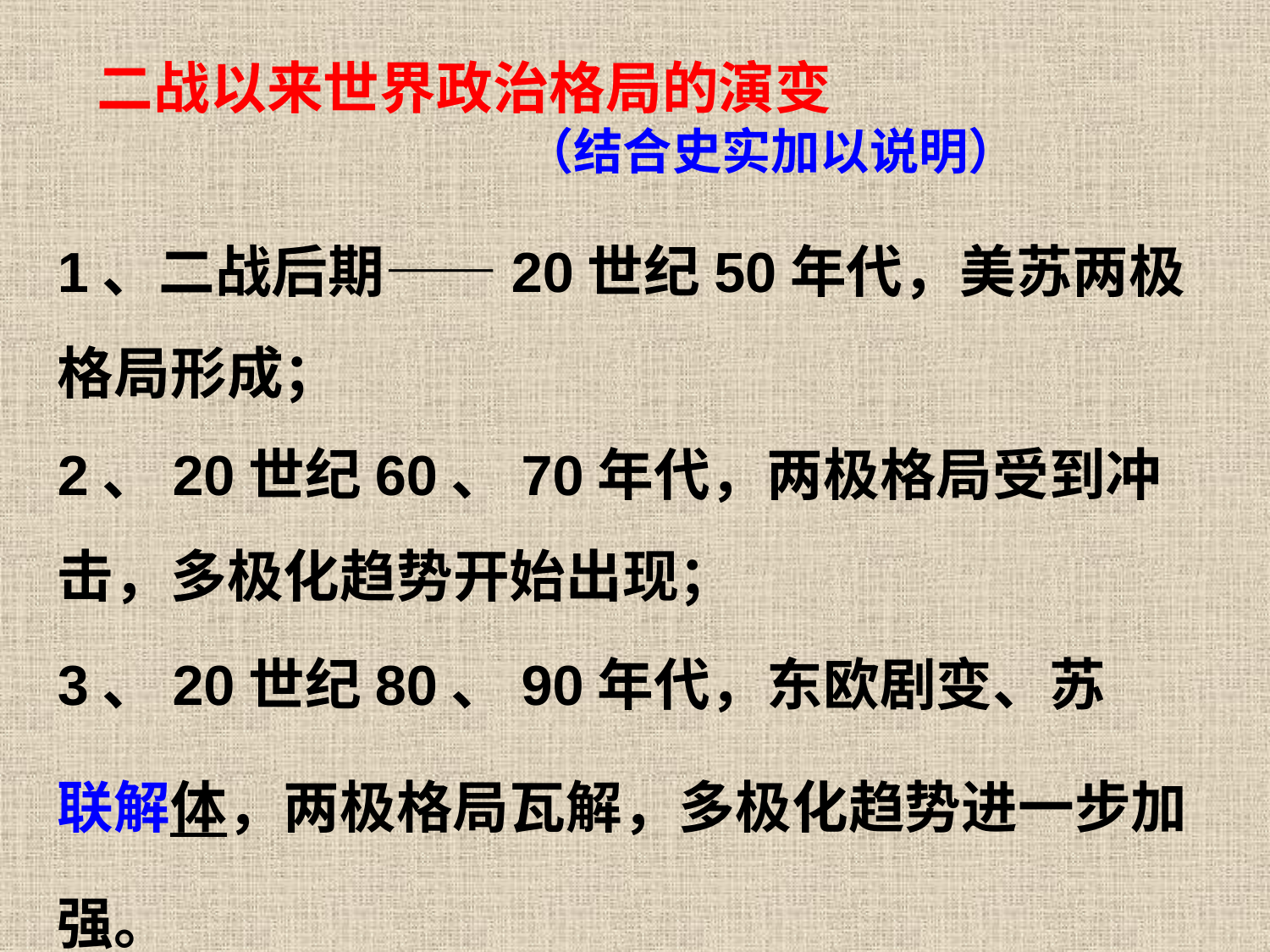

二战以来世界政治格局的演变
                                     （结合史实加以说明）
1、二战后期——20世纪50年代，美苏两极格局形成；
2、20世纪60、70年代，两极格局受到冲击，多极化趋势开始出现；
3、20世纪80、90年代，东欧剧变、苏联解体，两极格局瓦解，多极化趋势进一步加强。